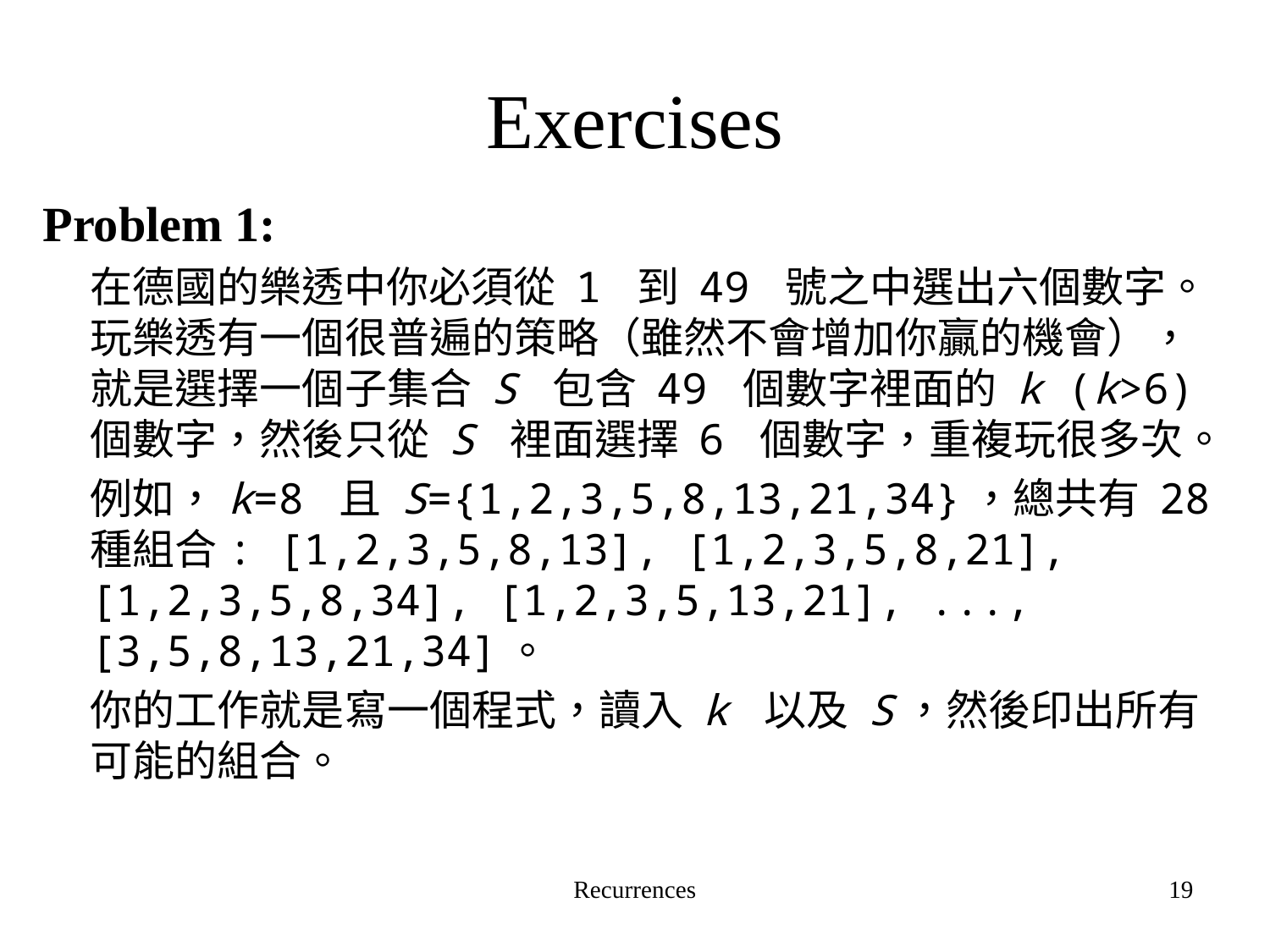

# Exercises
Problem 1:
	在德國的樂透中你必須從 1 到 49 號之中選出六個數字。玩樂透有一個很普遍的策略（雖然不會增加你贏的機會），就是選擇一個子集合 S 包含 49 個數字裡面的 k (k>6) 個數字，然後只從 S 裡面選擇 6 個數字，重複玩很多次。
	例如，k=8 且 S={1,2,3,5,8,13,21,34}，總共有 28 種組合: [1,2,3,5,8,13], [1,2,3,5,8,21], [1,2,3,5,8,34], [1,2,3,5,13,21], ..., [3,5,8,13,21,34]。
	你的工作就是寫一個程式，讀入 k 以及 S，然後印出所有可能的組合。
Recurrences
19